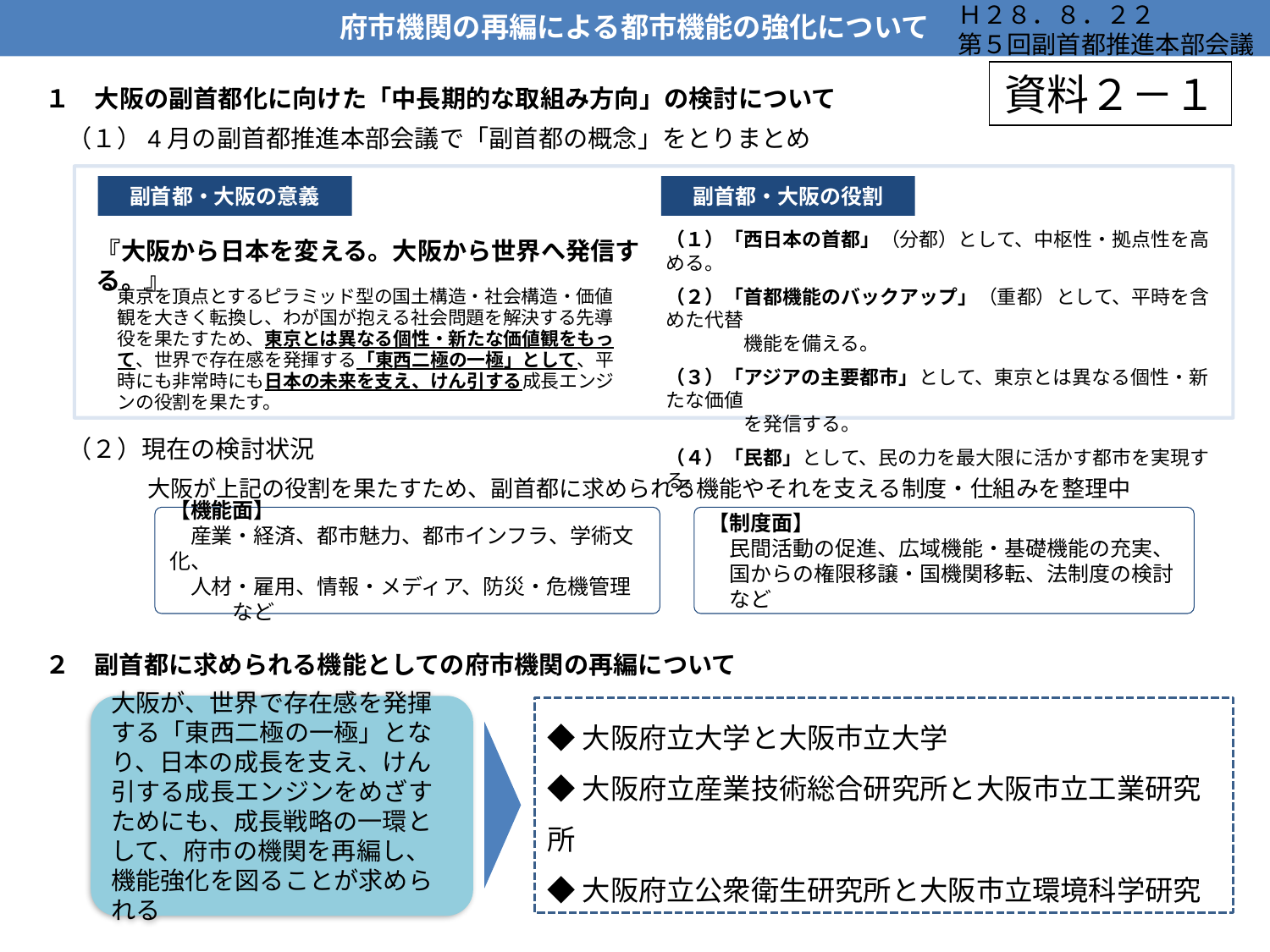

Ｈ２８．８．２２
第５回副首都推進本部会議
# 府市機関の再編による都市機能の強化について
資料２－１
１　大阪の副首都化に向けた「中長期的な取組み方向」の検討について
（１）4月の副首都推進本部会議で「副首都の概念」をとりまとめ

『大阪から日本を変える。大阪から世界へ発信する。』
東京を頂点とするピラミッド型の国土構造・社会構造・価値観を大きく転換し、わが国が抱える社会問題を解決する先導役を果たすため、東京とは異なる個性・新たな価値観をもって、世界で存在感を発揮する「東西二極の一極」として、平時にも非常時にも日本の未来を支え、けん引する成長エンジンの役割を果たす。
副首都・大阪の意義
副首都・大阪の役割
（１）「西日本の首都」（分都）として、中枢性・拠点性を高める。
（２）「首都機能のバックアップ」（重都）として、平時を含めた代替
　　　　機能を備える。
（３）「アジアの主要都市」として、東京とは異なる個性・新たな価値
　　　　を発信する。
（４）「民都」として、民の力を最大限に活かす都市を実現する。
（２）現在の検討状況
大阪が上記の役割を果たすため、副首都に求められる機能やそれを支える制度・仕組みを整理中
【機能面】
　産業・経済、都市魅力、都市インフラ、学術文化、
　人材・雇用、情報・メディア、防災・危機管理　　　など
【制度面】
　民間活動の促進、広域機能・基礎機能の充実、
　国からの権限移譲・国機関移転、法制度の検討　など
２　副首都に求められる機能としての府市機関の再編について
大阪が、世界で存在感を発揮する「東西二極の一極」となり、日本の成長を支え、けん引する成長エンジンをめざすためにも、成長戦略の一環として、府市の機関を再編し、機能強化を図ることが求められる
◆大阪府立大学と大阪市立大学
◆大阪府立産業技術総合研究所と大阪市立工業研究所
◆大阪府立公衆衛生研究所と大阪市立環境科学研究